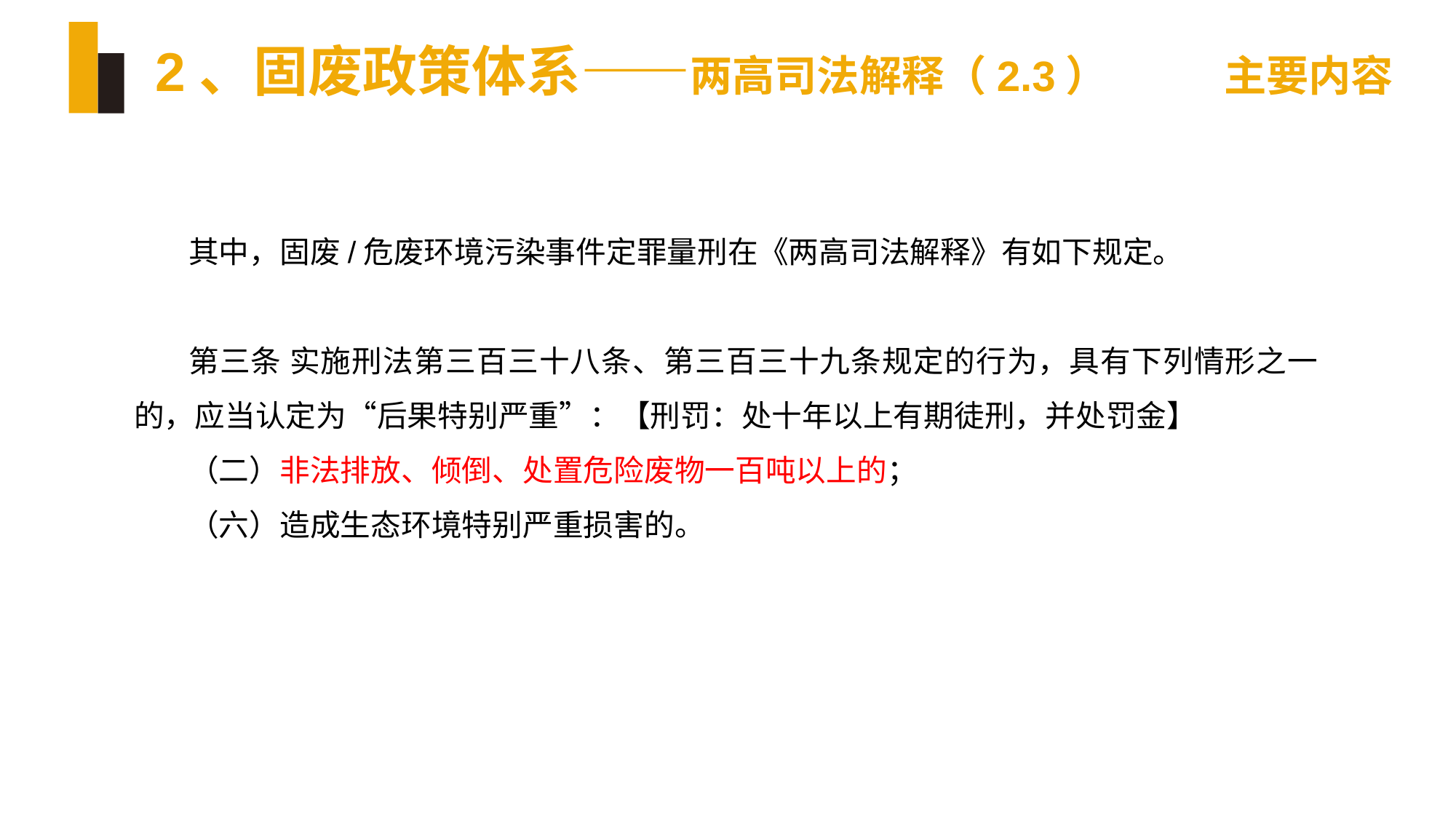

# 2、固废政策体系——两高司法解释（2.3）            主要内容
其中，固废/危废环境污染事件定罪量刑在《两高司法解释》有如下规定。

第三条 实施刑法第三百三十八条、第三百三十九条规定的行为，具有下列情形之一的，应当认定为“后果特别严重”：【刑罚：处十年以上有期徒刑，并处罚金】
（二）非法排放、倾倒、处置危险废物一百吨以上的；
（六）造成生态环境特别严重损害的。

24